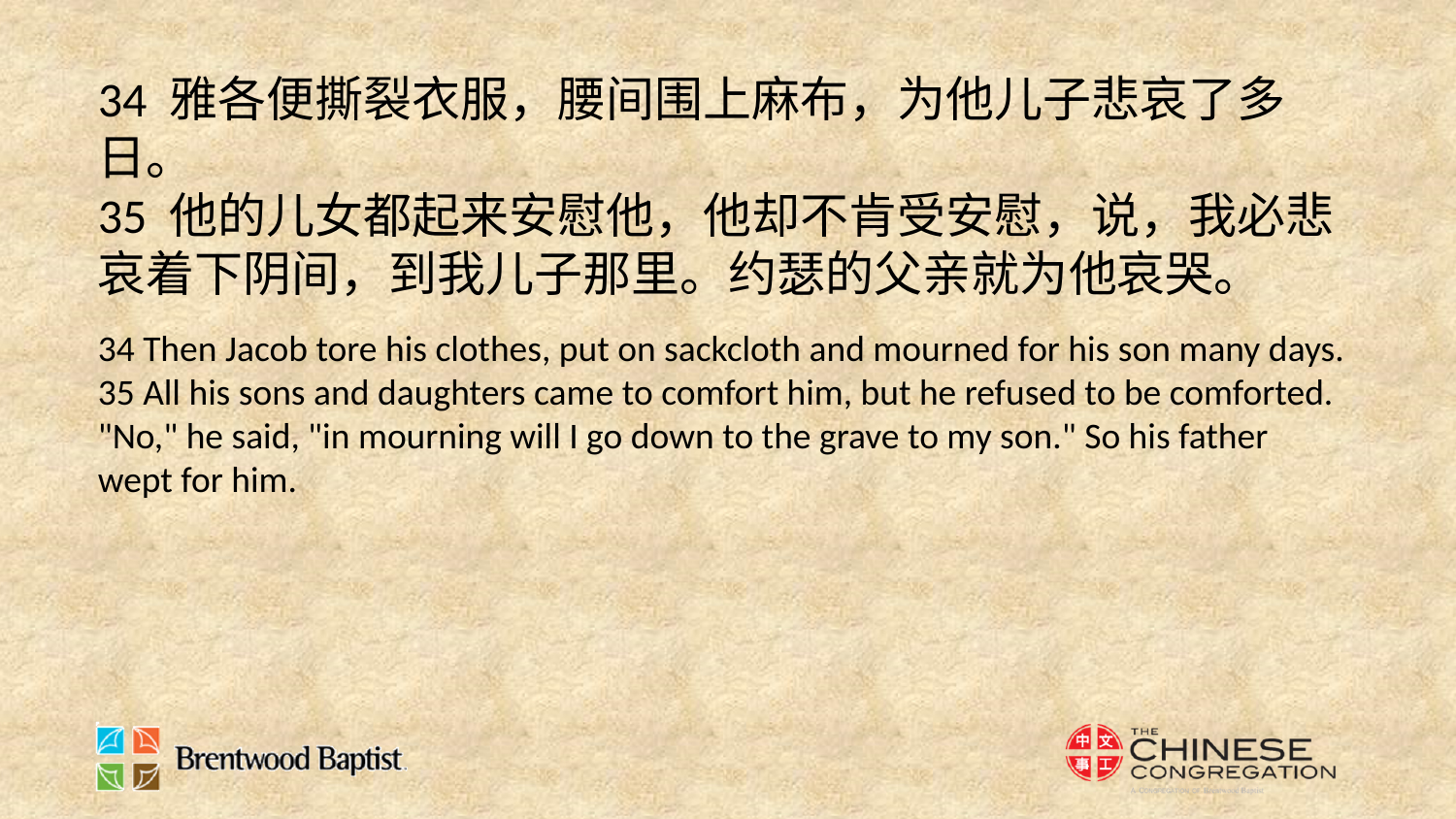

34 雅各便撕裂衣服，腰间围上麻布，为他儿子悲哀了多日。
35 他的儿女都起来安慰他，他却不肯受安慰，说，我必悲哀着下阴间，到我儿子那里。约瑟的父亲就为他哀哭。

34 Then Jacob tore his clothes, put on sackcloth and mourned for his son many days.
35 All his sons and daughters came to comfort him, but he refused to be comforted. "No," he said, "in mourning will I go down to the grave to my son." So his father wept for him.